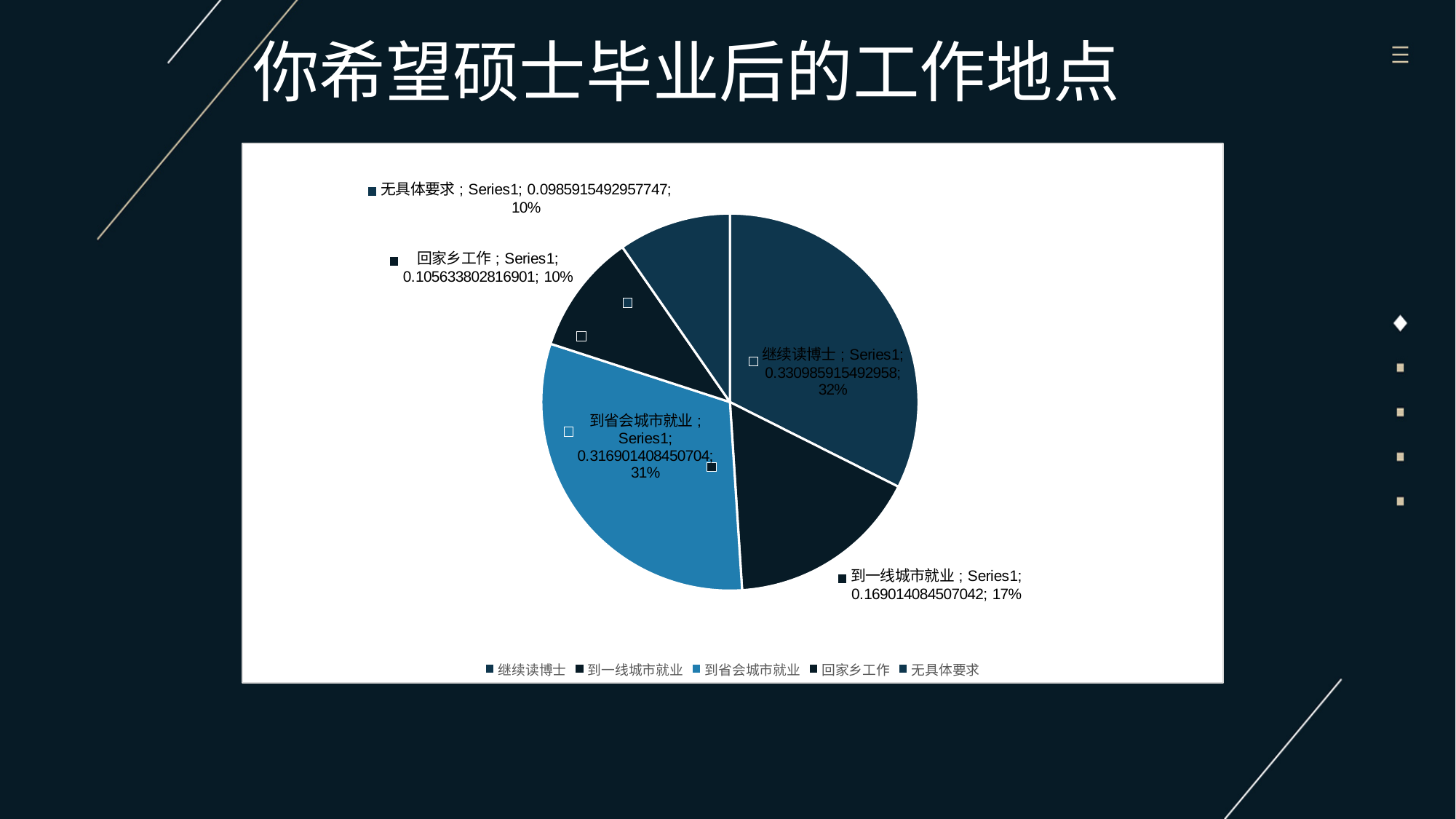

# 你希望硕士毕业后的工作地点

### Chart

| Category |  |
|---|---|
| 继续读博士 | 0.330985915492958 |
| 到一线城市就业 | 0.169014084507042 |
| 到省会城市就业 | 0.316901408450704 |
| 回家乡工作 | 0.105633802816901 |
| 无具体要求 | 0.0985915492957747 |